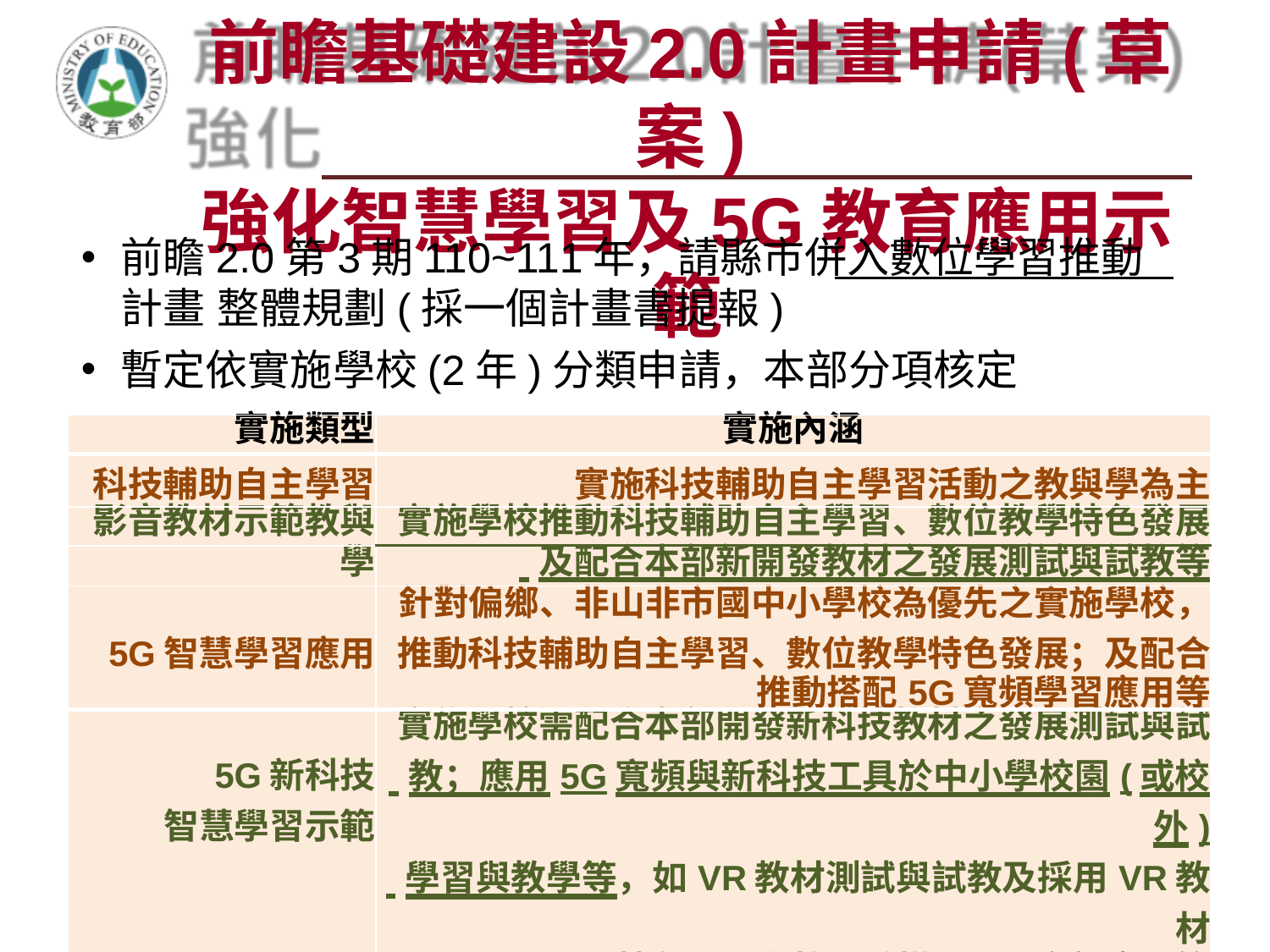

# 前瞻基礎建設2.0計畫申請(草案)
強化智慧學習及5G教育應用示範

前瞻2.0第3期110~111年，請縣市併入數位學習推動計畫 整體規劃(採一個計畫書提報)
暫定依實施學校(2年)分類申請，本部分項核定

| 實施類型 | 實施內涵 |
| --- | --- |
| 科技輔助自主學習 | 實施科技輔助自主學習活動之教與學為主 |
| 影音教材示範教與 | 實施學校推動科技輔助自主學習、數位教學特色發展 |
| 學 | 及配合本部新開發教材之發展測試與試教等 |
| 5G智慧學習應用 | 針對偏鄉、非山非市國中小學校為優先之實施學校， 推動科技輔助自主學習、數位教學特色發展；及配合 推動搭配5G寬頻學習應用等 |
| 5G新科技 智慧學習示範 | 實施學校需配合本部開發新科技教材之發展測試與試 教；應用5G寬頻與新科技工具於中小學校園(或校外) 學習與教學等，如VR教材測試與試教及採用VR教材 發展特色學習與教學並搭配5G寬頻應用等 |